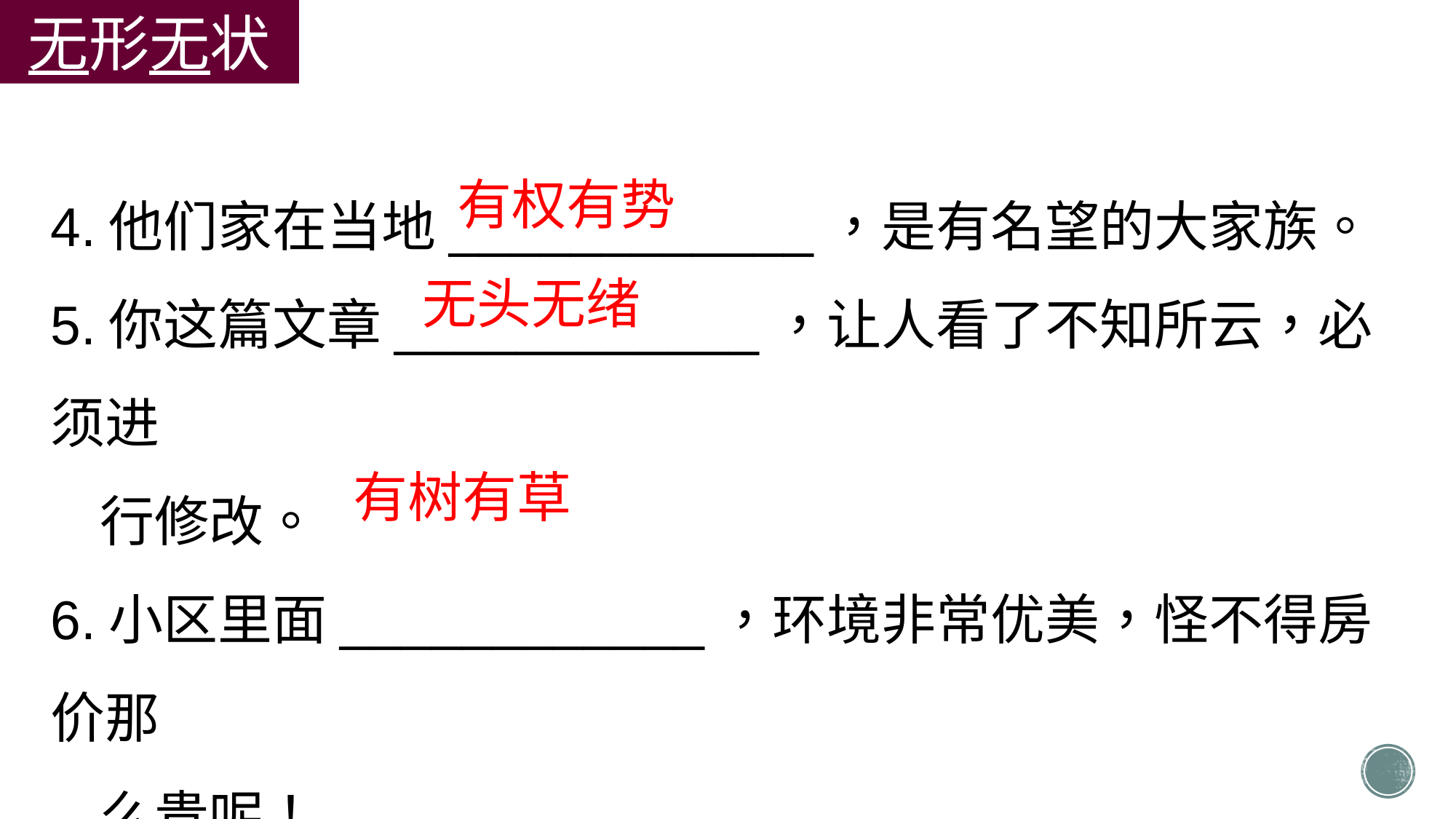

无形无状
4.他们家在当地____________，是有名望的大家族。
5.你这篇文章____________，让人看了不知所云，必须进
   行修改。
6.小区里面____________，环境非常优美，怪不得房价那
   么贵呢！
有权有势
无头无绪
有树有草